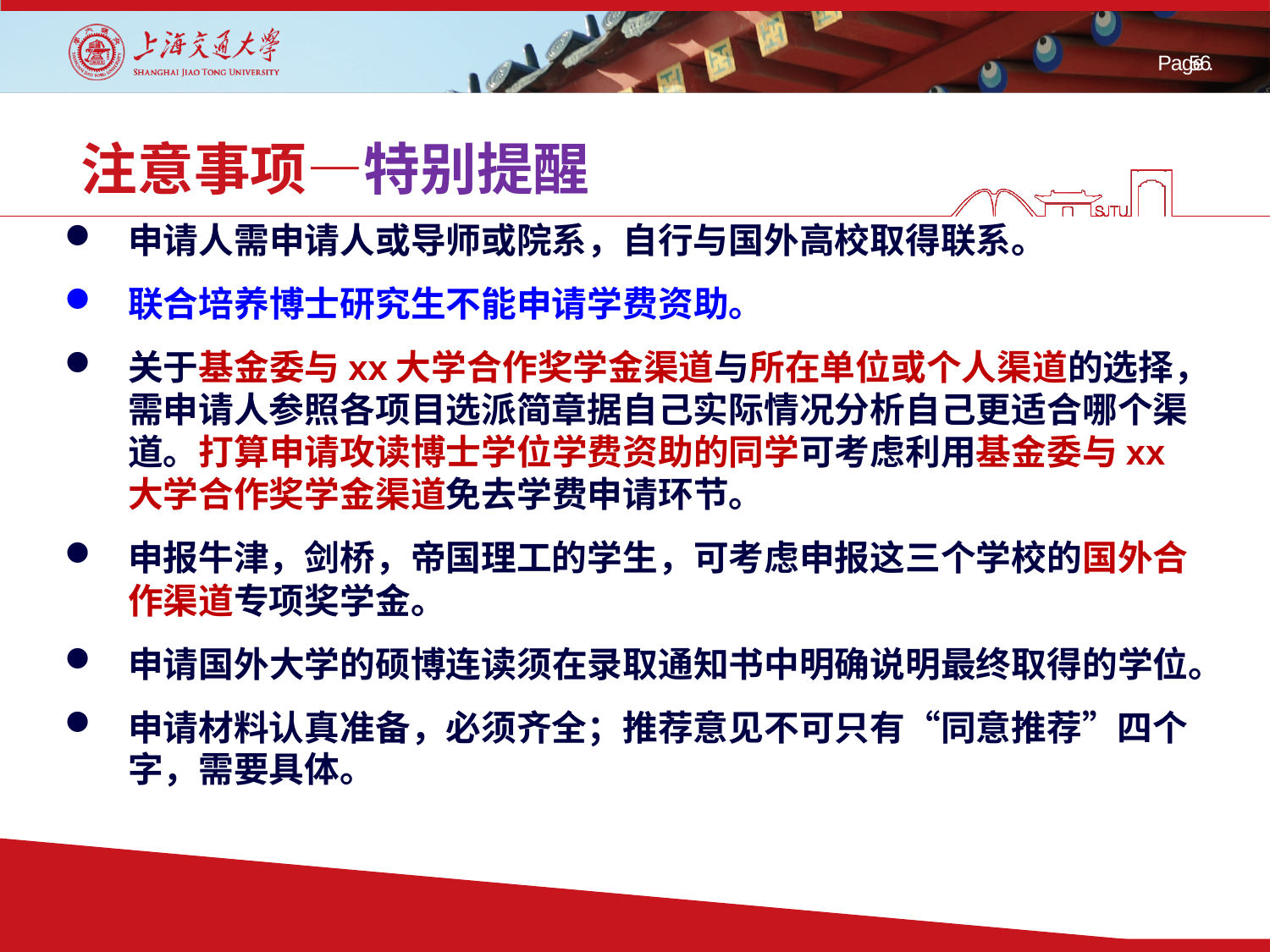

# 注意事项—特别提醒

申请人需申请人或导师或院系，自行与国外高校取得联系。
联合培养博士研究生不能申请学费资助。
关于基金委与xx大学合作奖学金渠道与所在单位或个人渠道的选择，需申请人参照各项目选派简章据自己实际情况分析自己更适合哪个渠道。打算申请攻读博士学位学费资助的同学可考虑利用基金委与xx大学合作奖学金渠道免去学费申请环节。
申报牛津，剑桥，帝国理工的学生，可考虑申报这三个学校的国外合作渠道专项奖学金。
申请国外大学的硕博连读须在录取通知书中明确说明最终取得的学位。
申请材料认真准备，必须齐全；推荐意见不可只有“同意推荐”四个字，需要具体。